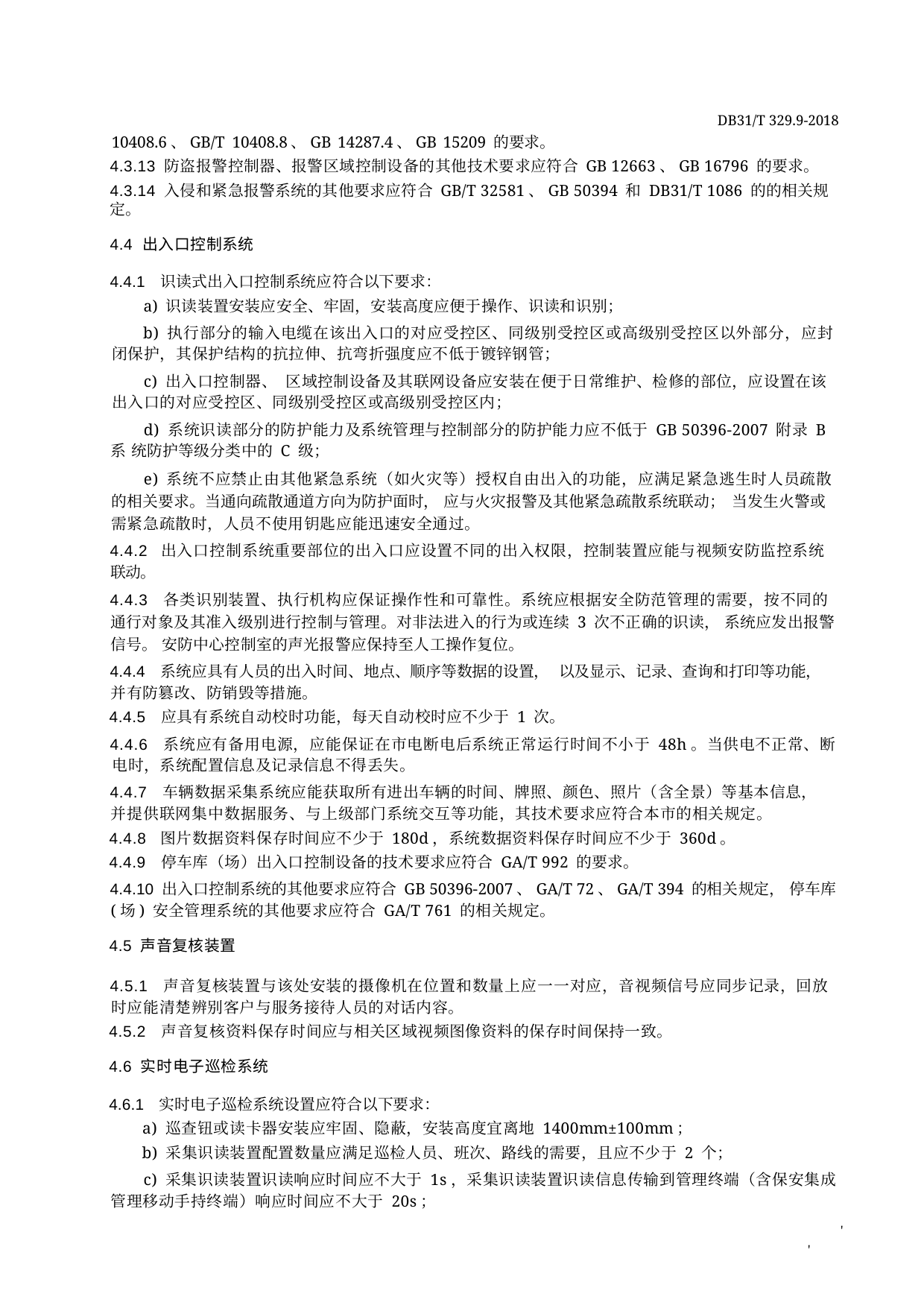

DB31/T 329.9-2018
10408.6、GB/T 10408.8、GB 14287.4、GB 15209 的要求。
4.3.13 防盗报警控制器、报警区域控制设备的其他技术要求应符合 GB 12663、GB 16796 的要求。
4.3.14 入侵和紧急报警系统的其他要求应符合 GB/T 32581、GB 50394 和 DB31/T 1086 的的相关规定。
4.4 出入口控制系统
4.4.1 识读式出入口控制系统应符合以下要求：
a) 识读装置安装应安全、牢固，安装高度应便于操作、识读和识别；
b) 执行部分的输入电缆在该出入口的对应受控区、同级别受控区或高级别受控区以外部分，应封 闭保护，其保护结构的抗拉伸、抗弯折强度应不低于镀锌钢管；
c) 出入口控制器、 区域控制设备及其联网设备应安装在便于日常维护、检修的部位，应设置在该 出入口的对应受控区、同级别受控区或高级别受控区内；
d) 系统识读部分的防护能力及系统管理与控制部分的防护能力应不低于 GB 50396-2007 附录 B 系 统防护等级分类中的 C 级；
e) 系统不应禁止由其他紧急系统（如火灾等）授权自由出入的功能，应满足紧急逃生时人员疏散 的相关要求。当通向疏散通道方向为防护面时， 应与火灾报警及其他紧急疏散系统联动； 当发生火警或 需紧急疏散时，人员不使用钥匙应能迅速安全通过。
4.4.2  出入口控制系统重要部位的出入口应设置不同的出入权限，控制装置应能与视频安防监控系统 联动。
4.4.3 各类识别装置、执行机构应保证操作性和可靠性。系统应根据安全防范管理的需要，按不同的 通行对象及其准入级别进行控制与管理。对非法进入的行为或连续 3 次不正确的识读， 系统应发出报警 信号。 安防中心控制室的声光报警应保持至人工操作复位。
4.4.4 系统应具有人员的出入时间、地点、顺序等数据的设置， 以及显示、记录、查询和打印等功能，  并有防篡改、防销毁等措施。
4.4.5 应具有系统自动校时功能，每天自动校时应不少于 1 次。
4.4.6 系统应有备用电源，应能保证在市电断电后系统正常运行时间不小于 48h。当供电不正常、断  电时，系统配置信息及记录信息不得丢失。
4.4.7 车辆数据采集系统应能获取所有进出车辆的时间、牌照、颜色、照片（含全景）等基本信息，   并提供联网集中数据服务、与上级部门系统交互等功能，其技术要求应符合本市的相关规定。
4.4.8  图片数据资料保存时间应不少于 180d，系统数据资料保存时间应不少于 360d。
4.4.9 停车库（场）出入口控制设备的技术要求应符合 GA/T 992 的要求。
4.4.10 出入口控制系统的其他要求应符合 GB 50396-2007、GA/T 72、GA/T 394 的相关规定， 停车库(场) 安全管理系统的其他要求应符合 GA/T 761 的相关规定。
4.5 声音复核装置
4.5.1 声音复核装置与该处安装的摄像机在位置和数量上应一一对应，音视频信号应同步记录，回放 时应能清楚辨别客户与服务接待人员的对话内容。
4.5.2 声音复核资料保存时间应与相关区域视频图像资料的保存时间保持一致。
4.6 实时电子巡检系统
4.6.1 实时电子巡检系统设置应符合以下要求：
a) 巡查钮或读卡器安装应牢固、隐蔽，安装高度宜离地 1400mm±100mm；
b) 采集识读装置配置数量应满足巡检人员、班次、路线的需要，且应不少于 2 个；
c) 采集识读装置识读响应时间应不大于 1s，采集识读装置识读信息传输到管理终端（含保安集成 管理移动手持终端）响应时间应不大于 20s；

''